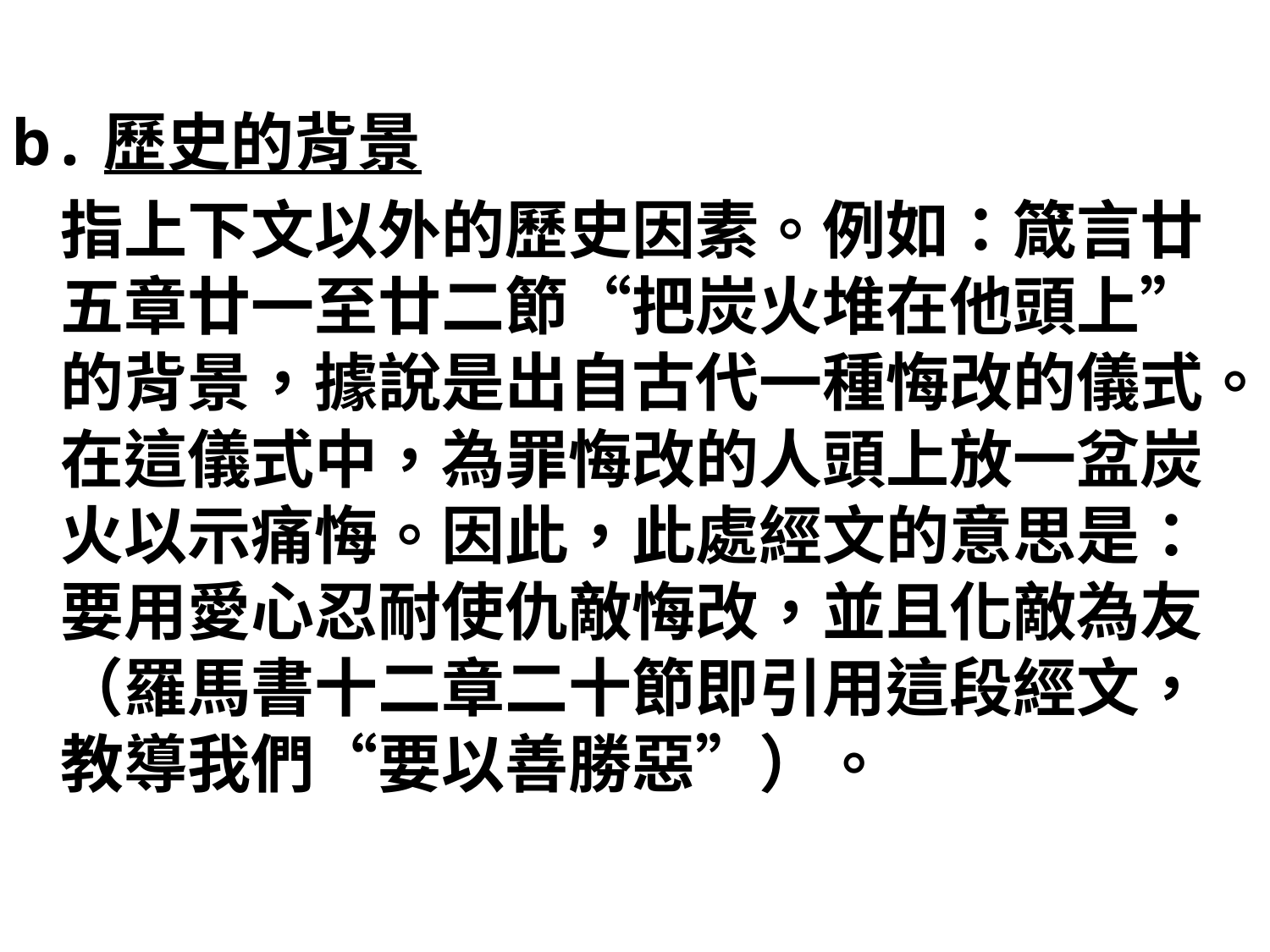

#
b.歷史的背景
	指上下文以外的歷史因素。例如：箴言廿五章廿一至廿二節“把炭火堆在他頭上”的背景，據說是出自古代一種悔改的儀式。在這儀式中，為罪悔改的人頭上放一盆炭火以示痛悔。因此，此處經文的意思是：要用愛心忍耐使仇敵悔改，並且化敵為友（羅馬書十二章二十節即引用這段經文，教導我們“要以善勝惡”）。